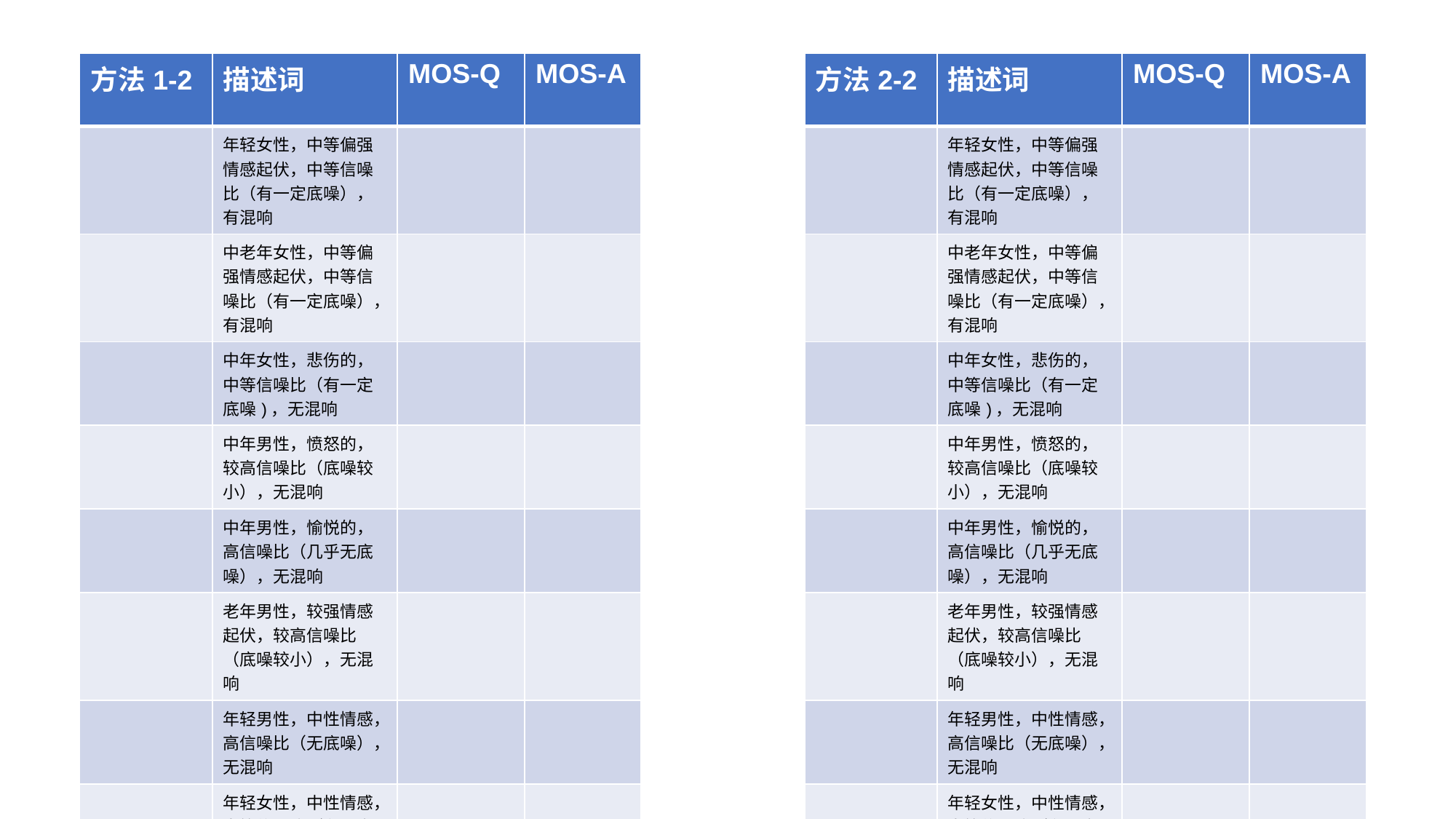

| 方法1-2 | 描述词 | MOS-Q | MOS-A |
| --- | --- | --- | --- |
|  | 年轻女性，中等偏强情感起伏，中等信噪比（有一定底噪），有混响 |  |  |
|  | 中老年女性，中等偏强情感起伏，中等信噪比（有一定底噪），有混响 |  |  |
|  | 中年女性，悲伤的，中等信噪比（有一定底噪)，无混响 |  |  |
|  | 中年男性，愤怒的，较高信噪比（底噪较小），无混响 |  |  |
|  | 中年男性，愉悦的，高信噪比（几乎无底噪），无混响 |  |  |
|  | 老年男性，较强情感起伏，较高信噪比（底噪较小），无混响 |  |  |
|  | 年轻男性，中性情感，高信噪比（无底噪），无混响 |  |  |
|  | 年轻女性，中性情感，中等信噪比（有一定底噪)，无混响 |  |  |
| 方法2-2 | 描述词 | MOS-Q | MOS-A |
| --- | --- | --- | --- |
|  | 年轻女性，中等偏强情感起伏，中等信噪比（有一定底噪），有混响 |  |  |
|  | 中老年女性，中等偏强情感起伏，中等信噪比（有一定底噪），有混响 |  |  |
|  | 中年女性，悲伤的，中等信噪比（有一定底噪)，无混响 |  |  |
|  | 中年男性，愤怒的，较高信噪比（底噪较小），无混响 |  |  |
|  | 中年男性，愉悦的，高信噪比（几乎无底噪），无混响 |  |  |
|  | 老年男性，较强情感起伏，较高信噪比（底噪较小），无混响 |  |  |
|  | 年轻男性，中性情感，高信噪比（无底噪），无混响 |  |  |
|  | 年轻女性，中性情感，中等信噪比（有一定底噪)，无混响 |  |  |